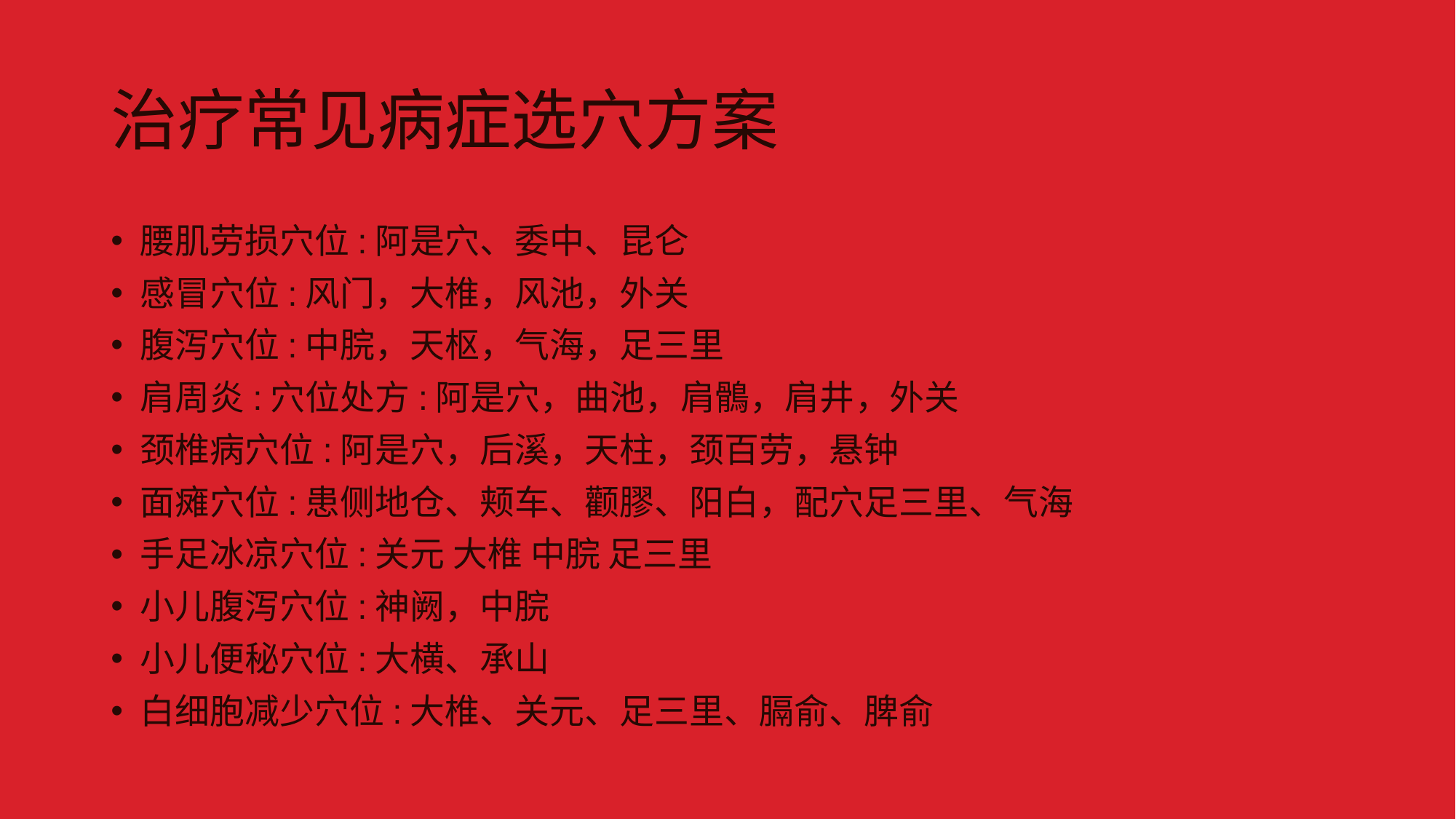

# 治疗常见病症选穴方案
腰肌劳损穴位:阿是穴、委中、昆仑
感冒穴位:风门，大椎，风池，外关
腹泻穴位:中脘，天枢，气海，足三里
肩周炎:穴位处方:阿是穴，曲池，肩鶻，肩井，外关
颈椎病穴位:阿是穴，后溪，天柱，颈百劳，悬钟
面瘫穴位:患侧地仓、颊车、颧膠、阳白，配穴足三里、气海
手足冰凉穴位:关元 大椎 中脘 足三里
小儿腹泻穴位:神阙，中脘
小儿便秘穴位:大横、承山
白细胞减少穴位:大椎、关元、足三里、膈俞、脾俞